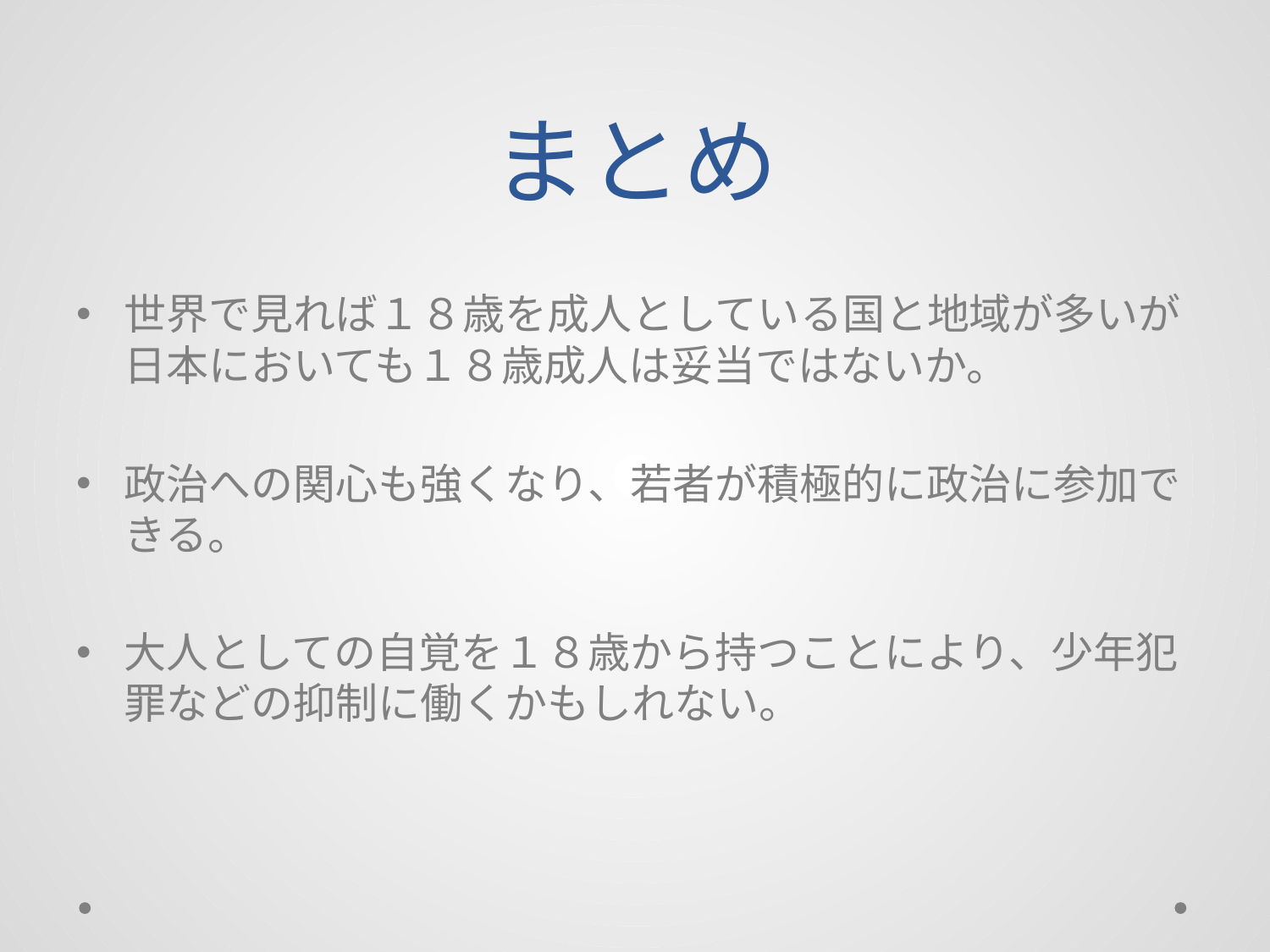

# まとめ

世界で見れば１８歳を成人としている国と地域が多いが日本においても１８歳成人は妥当ではないか。

政治への関心も強くなり、若者が積極的に政治に参加できる。

大人としての自覚を１８歳から持つことにより、少年犯罪などの抑制に働くかもしれない。